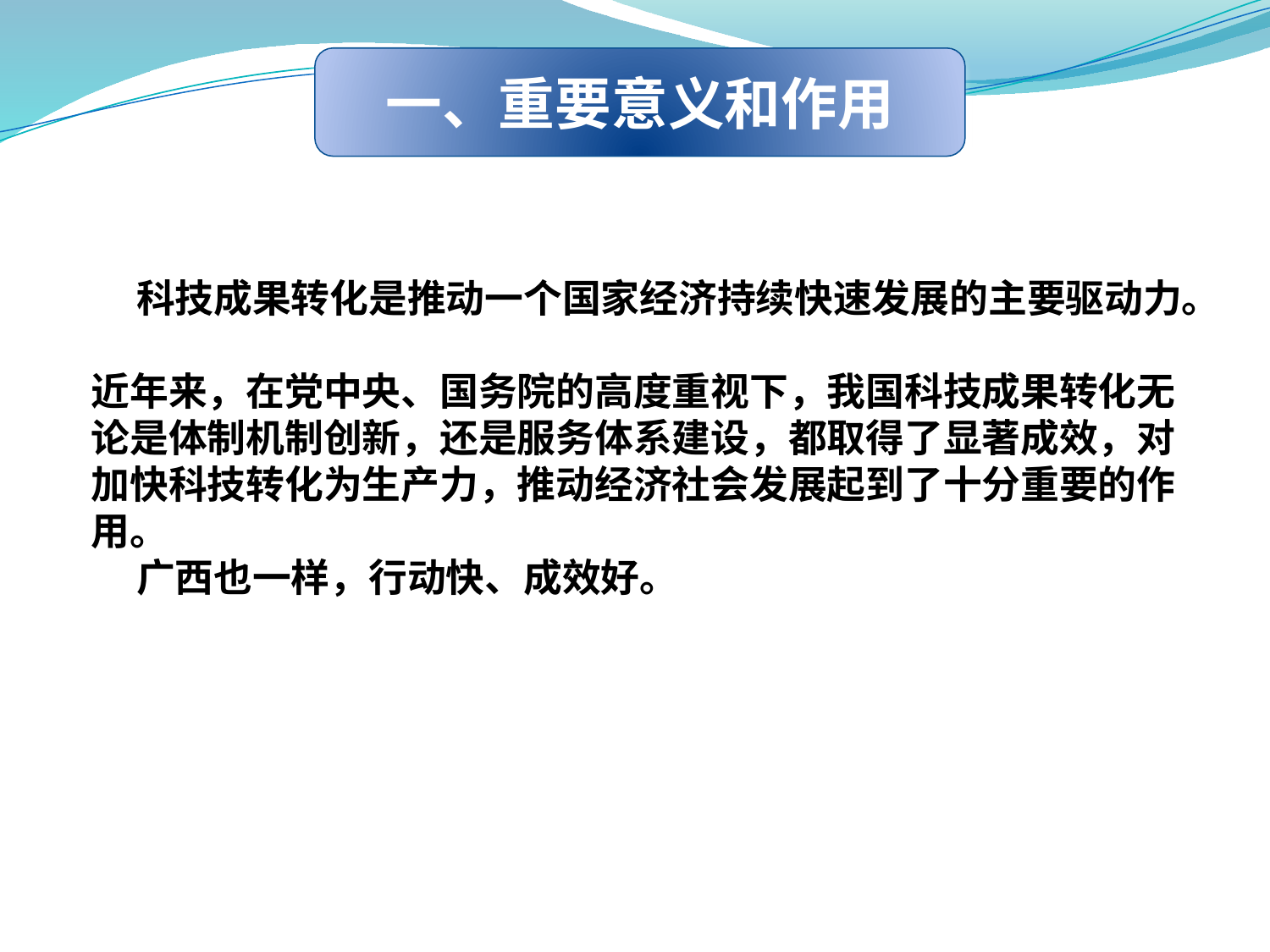

一、重要意义和作用
    科技成果转化是推动一个国家经济持续快速发展的主要驱动力。

近年来，在党中央、国务院的高度重视下，我国科技成果转化无论是体制机制创新，还是服务体系建设，都取得了显著成效，对加快科技转化为生产力，推动经济社会发展起到了十分重要的作用。
    广西也一样，行动快、成效好。